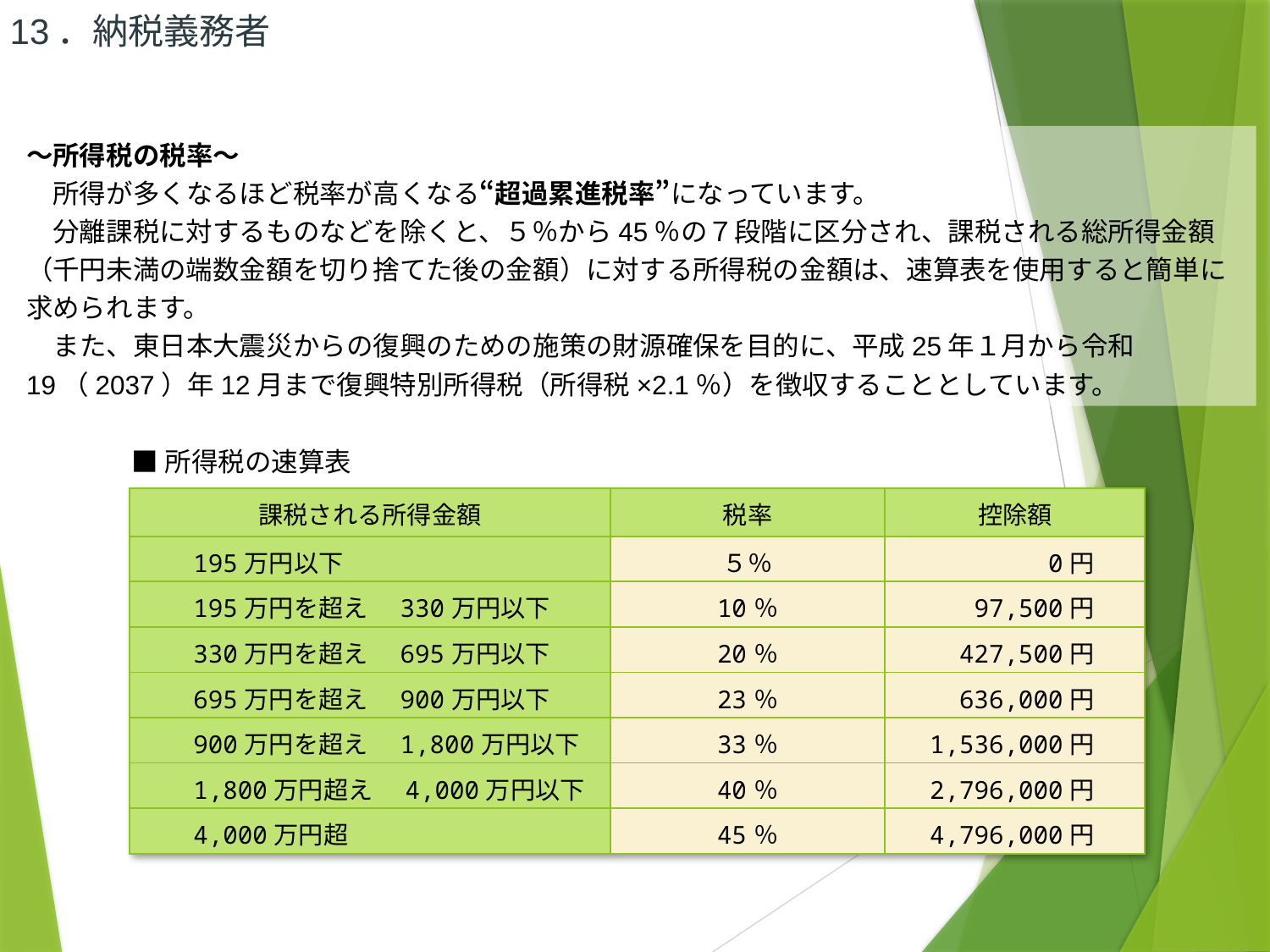

13．納税義務者
～所得税の税率～
　所得が多くなるほど税率が高くなる“超過累進税率”になっています。
　分離課税に対するものなどを除くと、５％から45％の７段階に区分され、課税される総所得金額（千円未満の端数金額を切り捨てた後の金額）に対する所得税の金額は、速算表を使用すると簡単に求められます。
　また、東日本大震災からの復興のための施策の財源確保を目的に、平成25年１月から令和19（2037）年12月まで復興特別所得税（所得税×2.1％）を徴収することとしています。
■所得税の速算表
| 課税される所得金額 | 税率 | 控除額 |
| --- | --- | --- |
| 195万円以下 | ５％ | 0円 |
| 195万円を超え　330万円以下 | 10％ | 97,500円 |
| 330万円を超え　695万円以下 | 20％ | 427,500円 |
| 695万円を超え　900万円以下 | 23％ | 636,000円 |
| 900万円を超え　1,800万円以下 | 33％ | 1,536,000円 |
| 1,800万円超え　4,000万円以下 | 40％ | 2,796,000円 |
| 4,000万円超 | 45％ | 4,796,000円 |